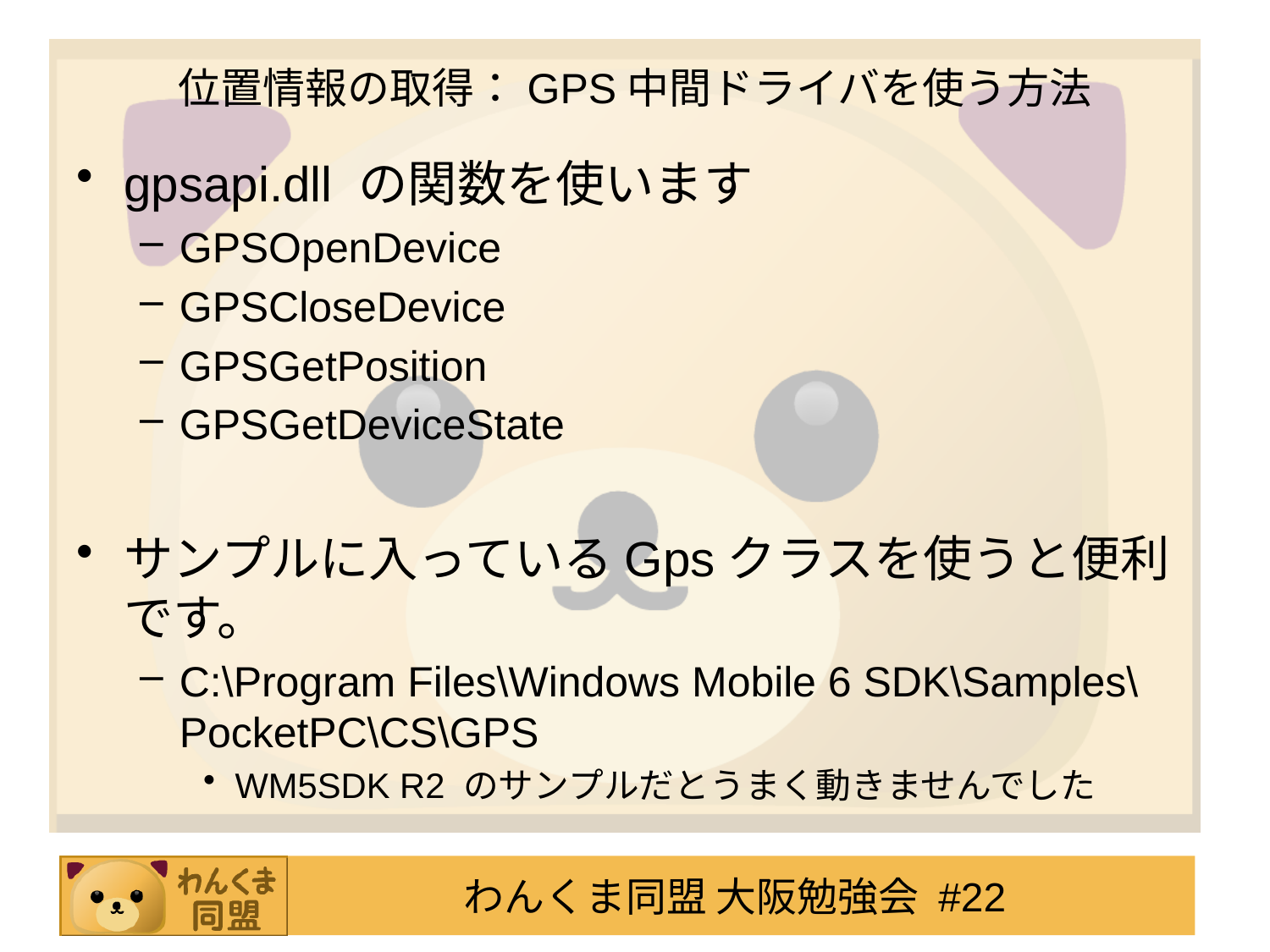

# 位置情報の取得：GPS中間ドライバを使う方法
gpsapi.dll の関数を使います
GPSOpenDevice
GPSCloseDevice
GPSGetPosition
GPSGetDeviceState

サンプルに入っているGpsクラスを使うと便利です。
C:\Program Files\Windows Mobile 6 SDK\Samples\PocketPC\CS\GPS
WM5SDK R2 のサンプルだとうまく動きませんでした